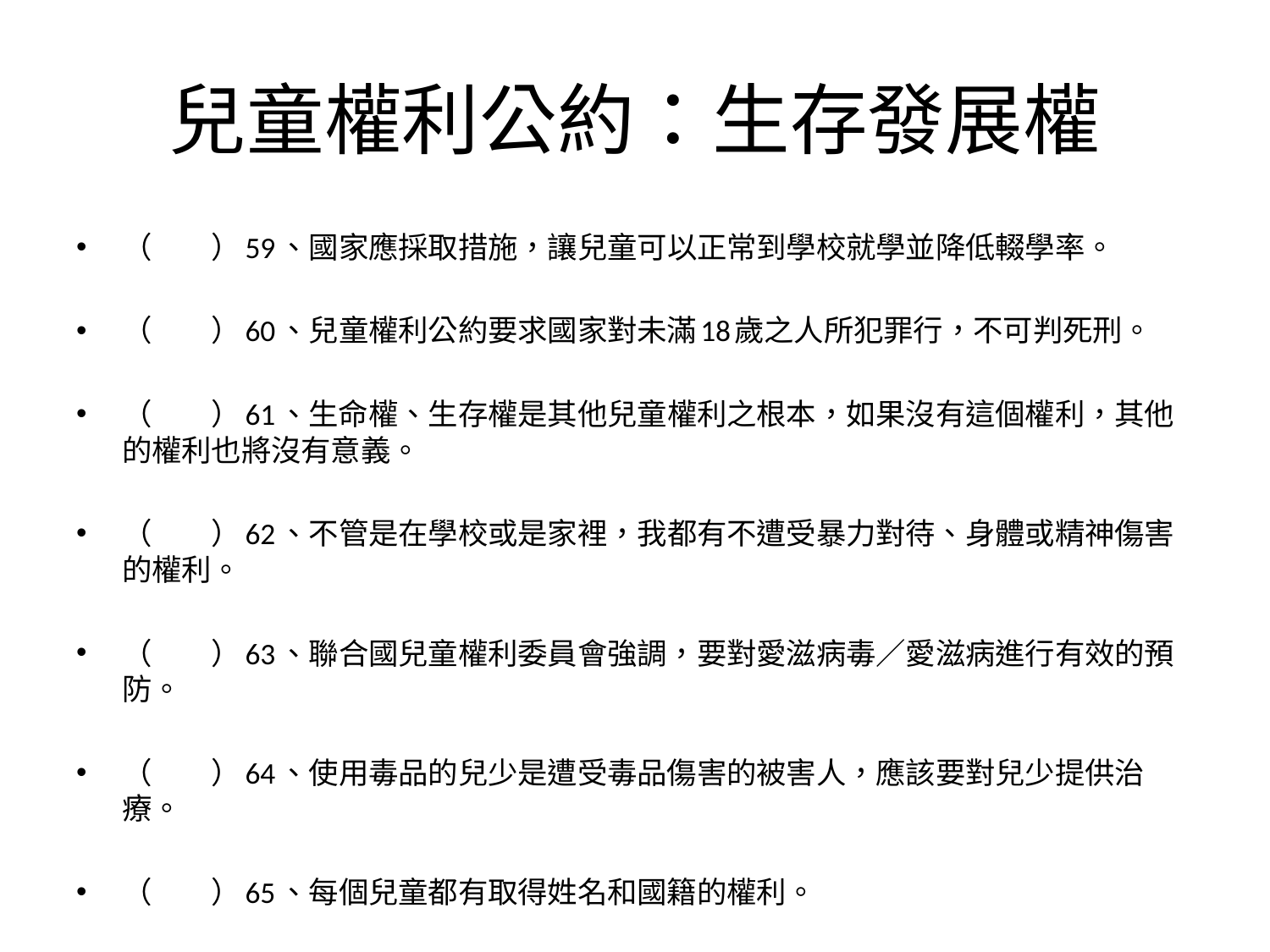

# 兒童權利公約：生存發展權
（　　）59、國家應採取措施，讓兒童可以正常到學校就學並降低輟學率。

（　　）60、兒童權利公約要求國家對未滿18歲之人所犯罪行，不可判死刑。

（　　）61、生命權、生存權是其他兒童權利之根本，如果沒有這個權利，其他的權利也將沒有意義。

（　　）62、不管是在學校或是家裡，我都有不遭受暴力對待、身體或精神傷害的權利。

（　　）63、聯合國兒童權利委員會強調，要對愛滋病毒／愛滋病進行有效的預防。

（　　）64、使用毒品的兒少是遭受毒品傷害的被害人，應該要對兒少提供治療。

（　　）65、每個兒童都有取得姓名和國籍的權利。